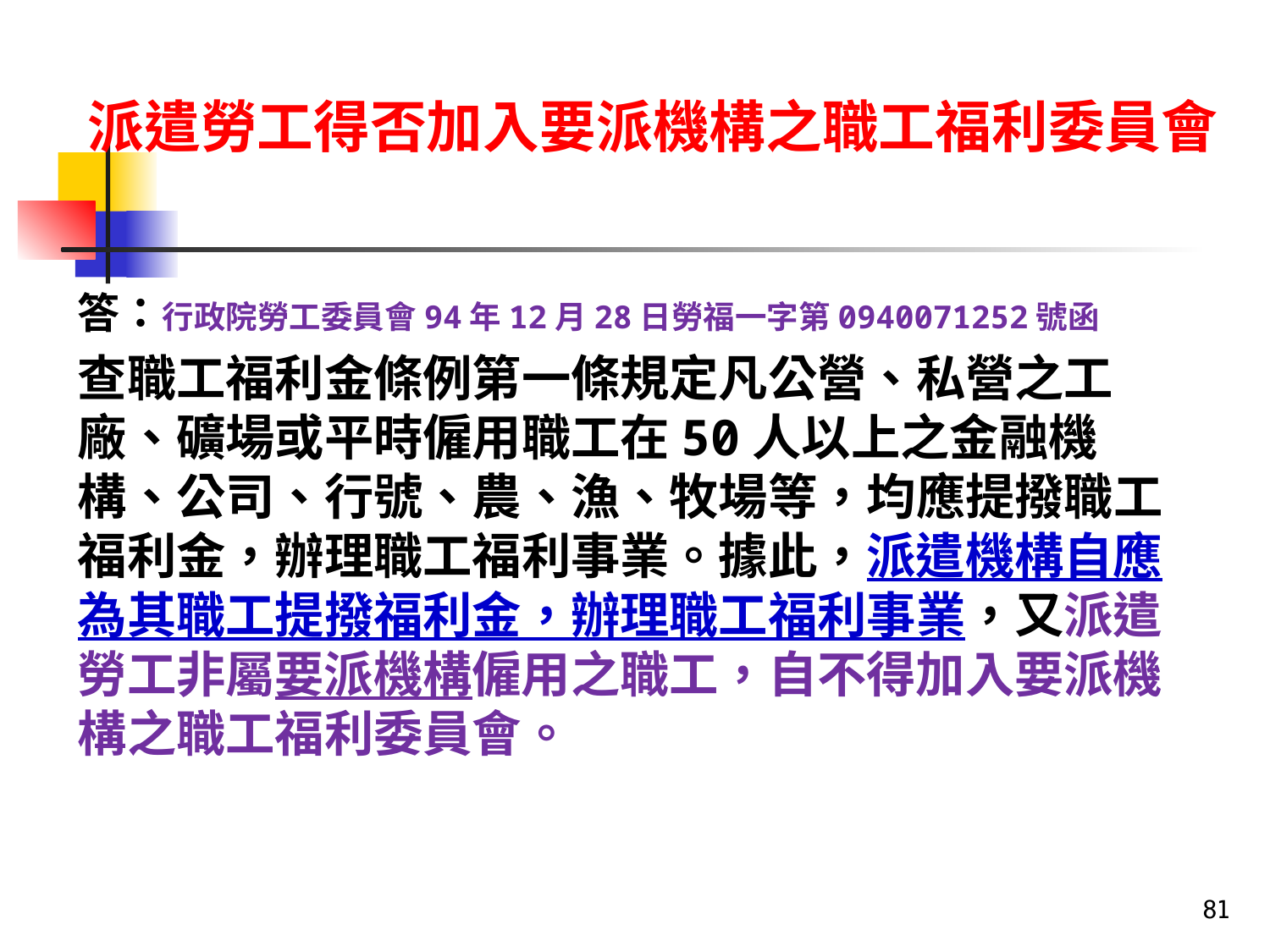

# 派遣勞工得否加入要派機構之職工福利委員會
答：行政院勞工委員會94年12月28日勞福一字第0940071252號函
查職工福利金條例第一條規定凡公營、私營之工廠、礦場或平時僱用職工在50人以上之金融機構、公司、行號、農、漁、牧場等，均應提撥職工福利金，辦理職工福利事業。據此，派遣機構自應為其職工提撥福利金，辦理職工福利事業，又派遣勞工非屬要派機構僱用之職工，自不得加入要派機構之職工福利委員會。
81